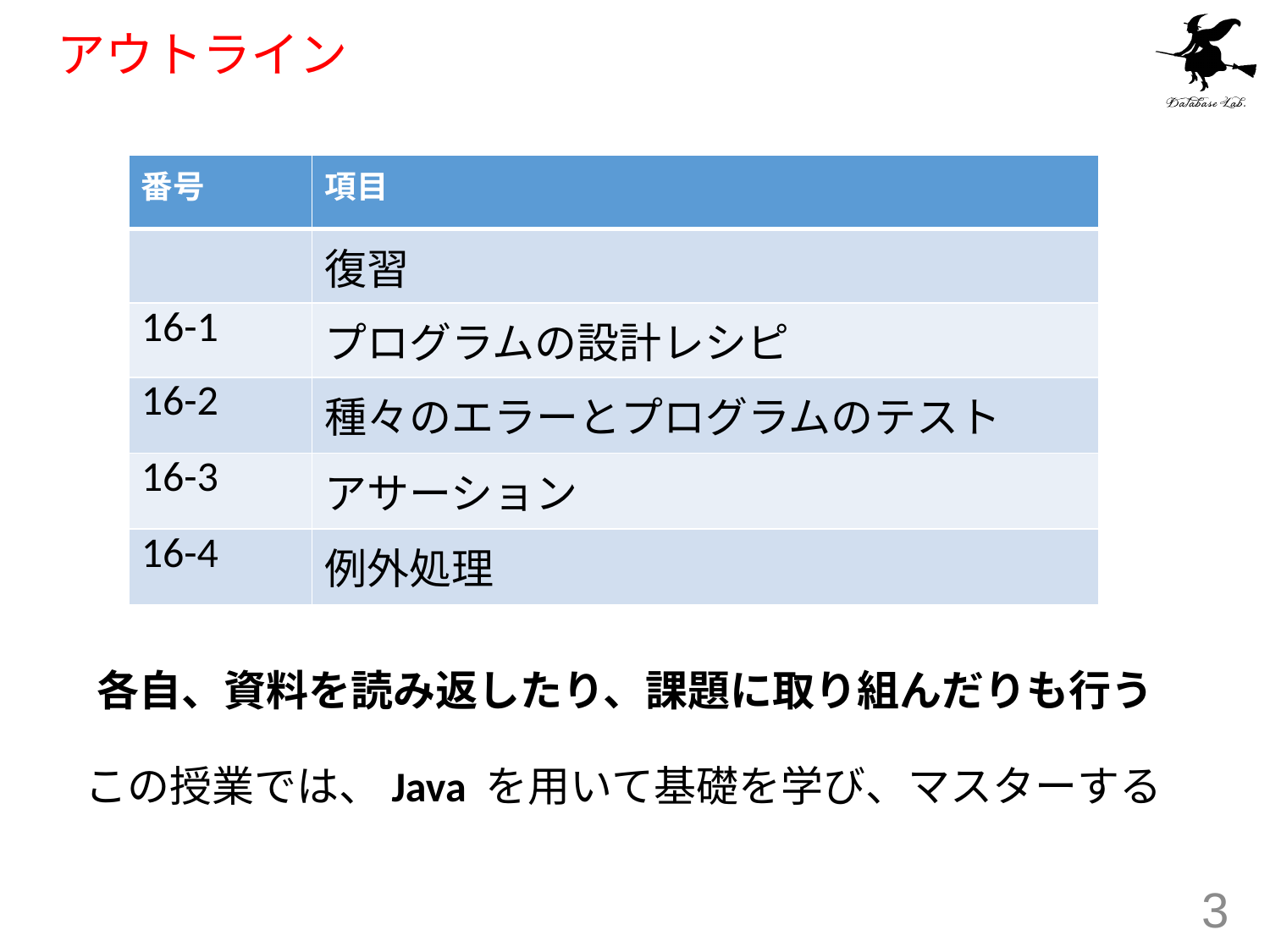

# アウトライン
| 番号 | 項目 |
| --- | --- |
|  | 復習 |
| 16-1 | プログラムの設計レシピ |
| 16-2 | 種々のエラーとプログラムのテスト |
| 16-3 | アサーション |
| 16-4 | 例外処理 |
各自、資料を読み返したり、課題に取り組んだりも行う
この授業では、Java を用いて基礎を学び、マスターする
3